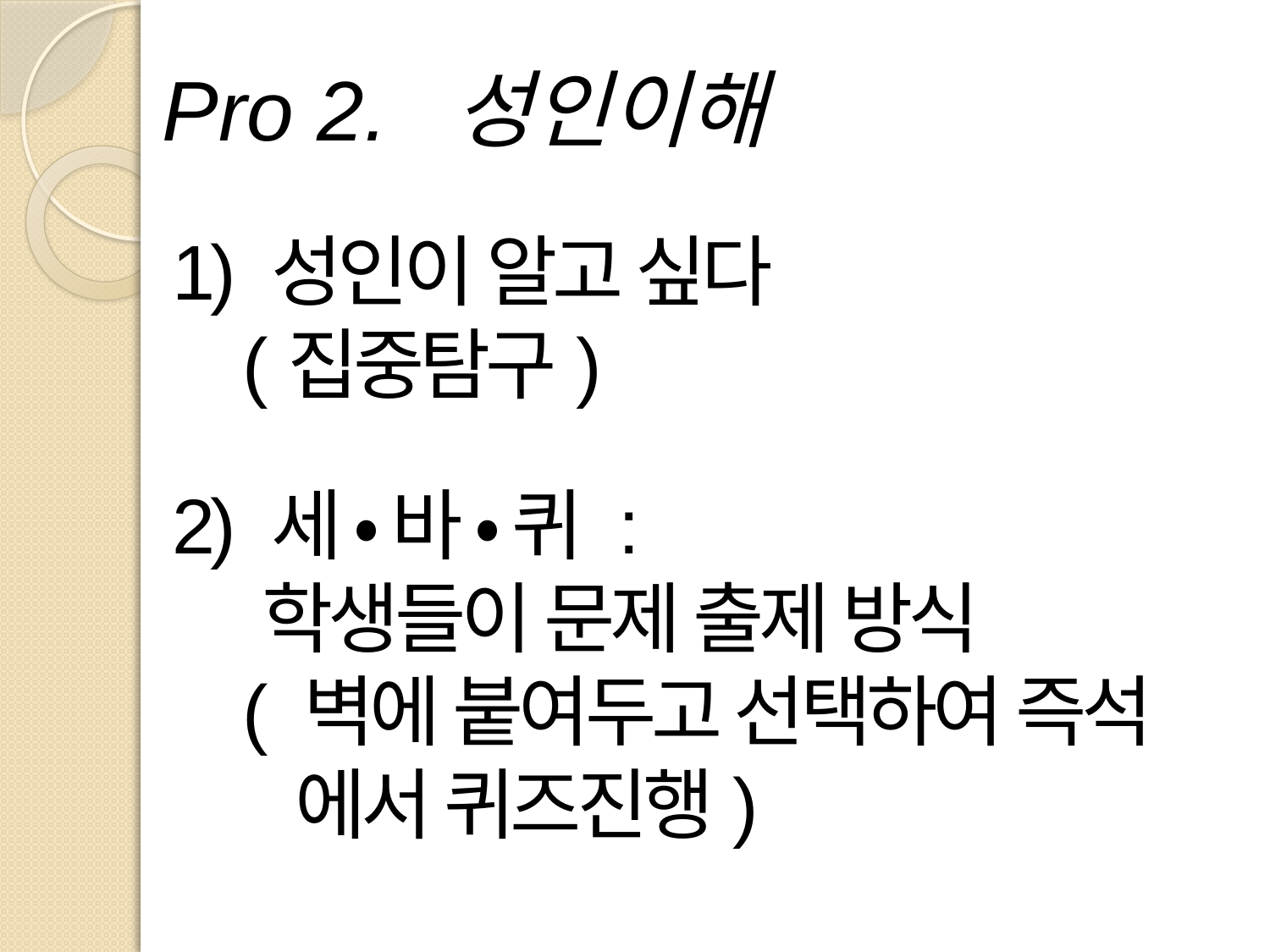

Pro 2.  성인이해
1) 성인이 알고 싶다
    (집중탐구)

2) 세 • 바 • 퀴 :
    학생들이 문제 출제 방식
    ( 벽에 붙여두고 선택하여 즉석
      에서 퀴즈진행)